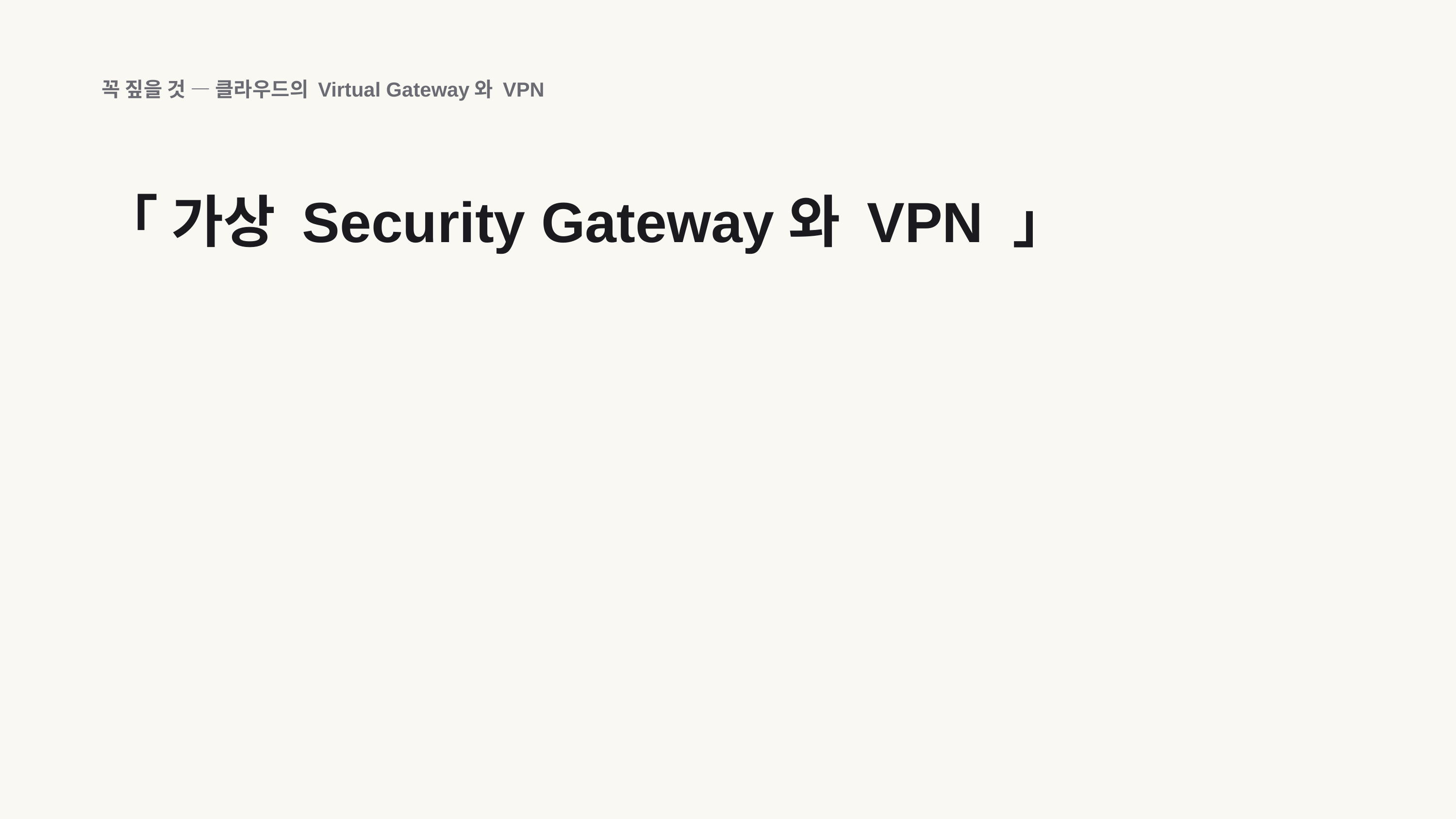

꼭 짚을 것 — 클라우드의 Virtual Gateway와 VPN
「 가상 Security Gateway와 VPN 」